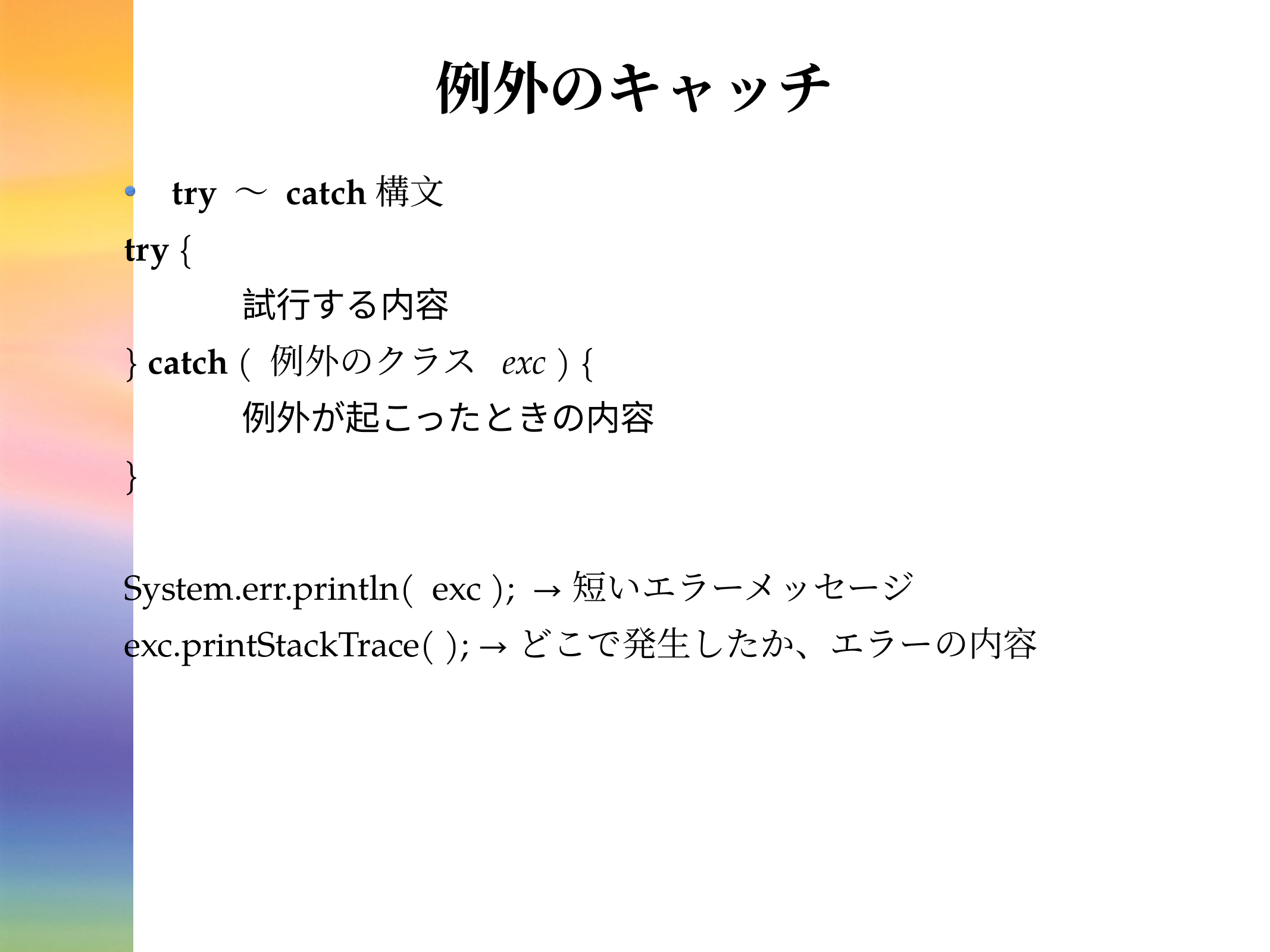

# 例外のキャッチ
try 〜 catch構文
try {
試行する内容
} catch ( 例外のクラス  exc ) {
例外が起こったときの内容
}

System.err.println(  exc );  →短いエラーメッセージ
exc.printStackTrace( ); →どこで発生したか、エラーの内容